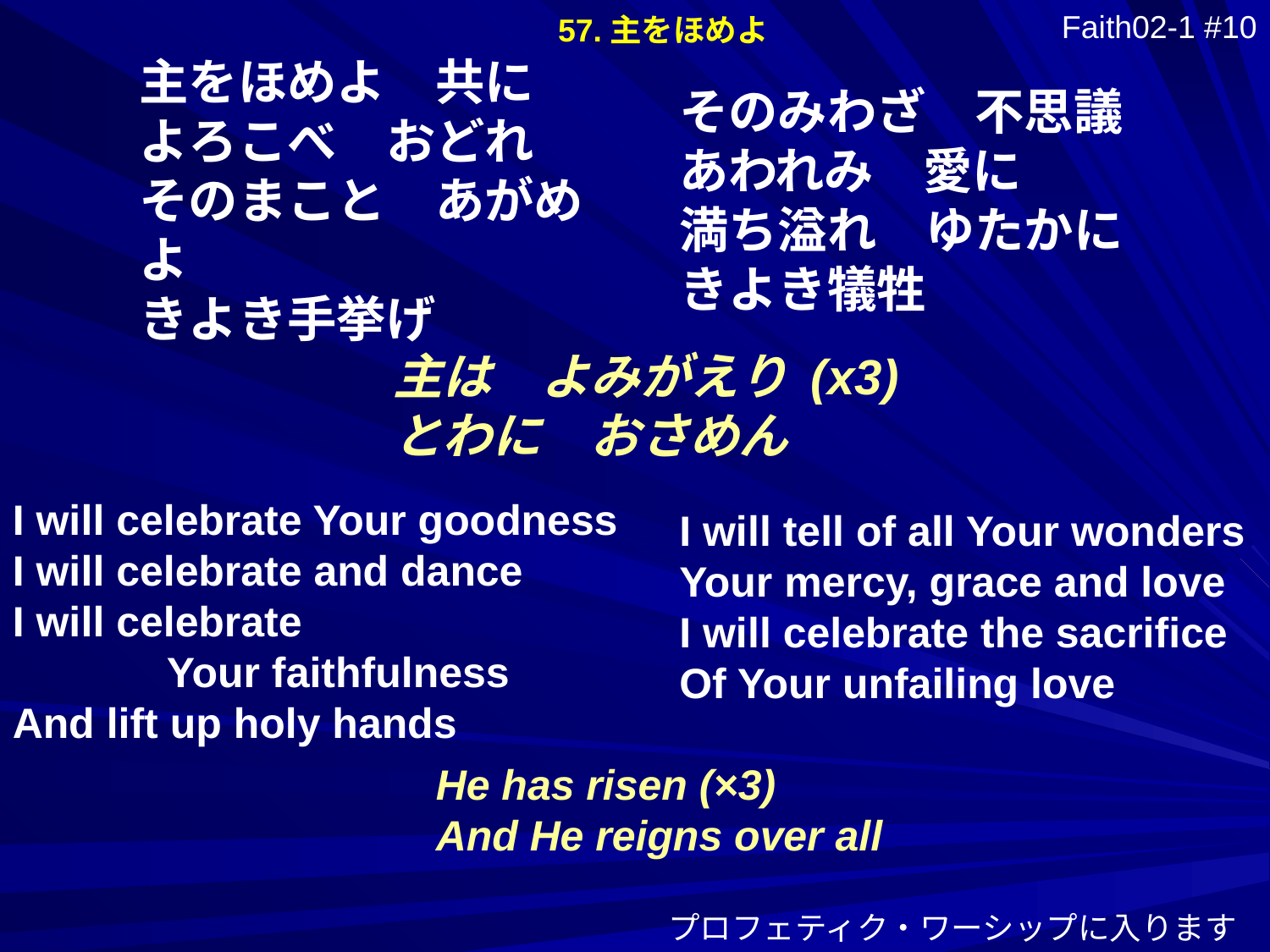

57.主をほめよ
Faith02-1 #10
主をほめよ　共に
よろこべ　おどれ
そのまこと　あがめよ
きよき手挙げ
そのみわざ　不思議
あわれみ　愛に
満ち溢れ　ゆたかに
きよき犠牲
主は　よみがえり (x3)
とわに　おさめん
I will celebrate Your goodness
I will celebrate and dance
I will celebrate
             Your faithfulness
And lift up holy hands
I will tell of all Your wonders
Your mercy, grace and love
I will celebrate the sacrifice
Of Your unfailing love
He has risen (×3)
And He reigns over all
プロフェティク・ワーシップに入ります